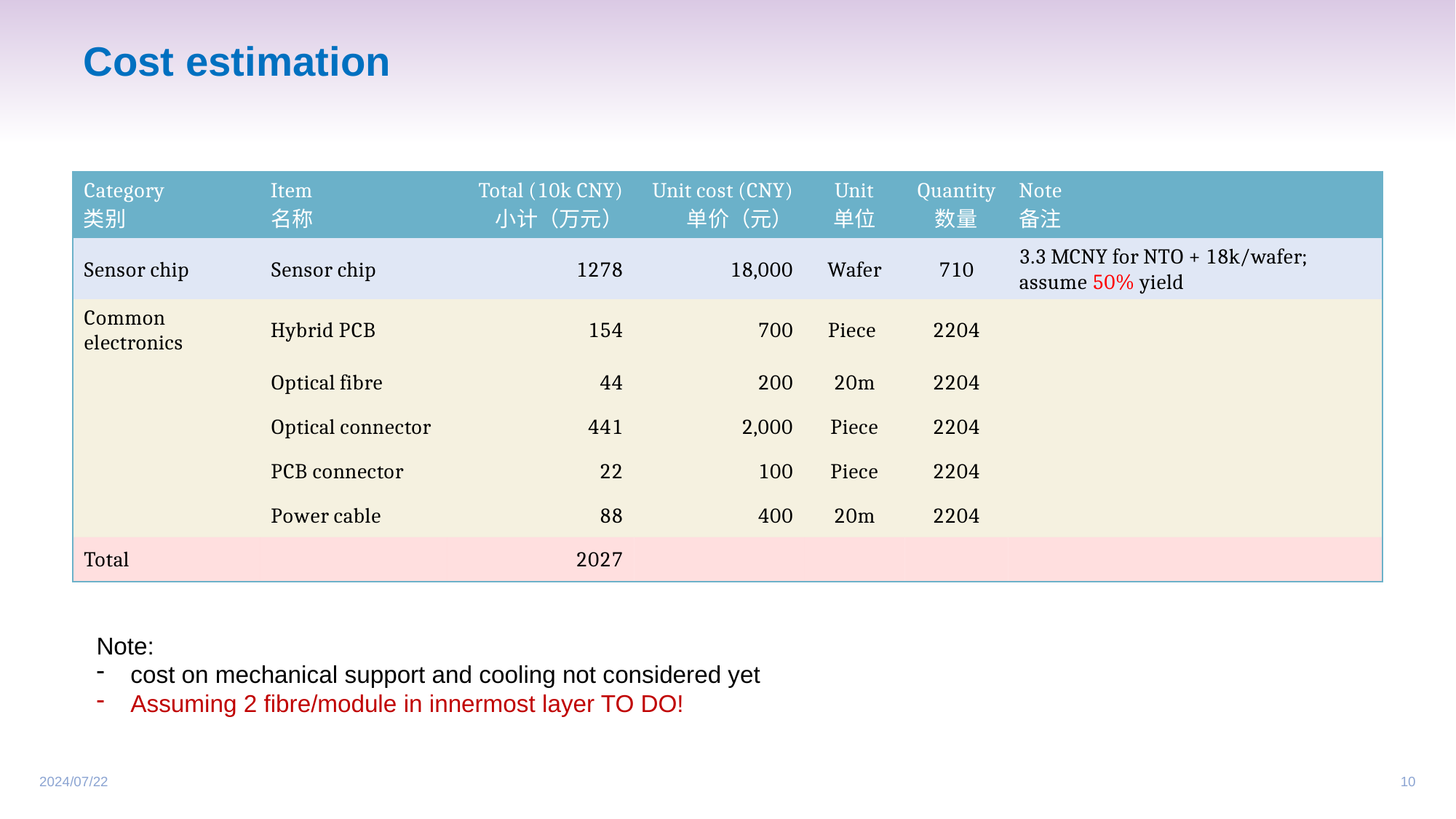

# Cost estimation

| Category 类别 | Item 名称 | Total (10k CNY) 小计（万元） | Unit cost (CNY) 单价（元） | Unit 单位 | Quantity 数量 | Note 备注 |
| --- | --- | --- | --- | --- | --- | --- |
| Sensor chip | Sensor chip | 1278 | 18,000 | Wafer | 710 | 3.3 MCNY for NTO + 18k/wafer; assume 50% yield |
| Common electronics | Hybrid PCB | 154 | 700 | Piece | 2204 |  |
|  | Optical fibre | 44 | 200 | 20m | 2204 |  |
|  | Optical connector | 441 | 2,000 | Piece | 2204 |  |
|  | PCB connector | 22 | 100 | Piece | 2204 |  |
|  | Power cable | 88 | 400 | 20m | 2204 |  |
| Total |  | 2027 |  |  |  |  |
Note:
cost on mechanical support and cooling not considered yet
Assuming 2 fibre/module in innermost layer TO DO!
2024/07/22
10